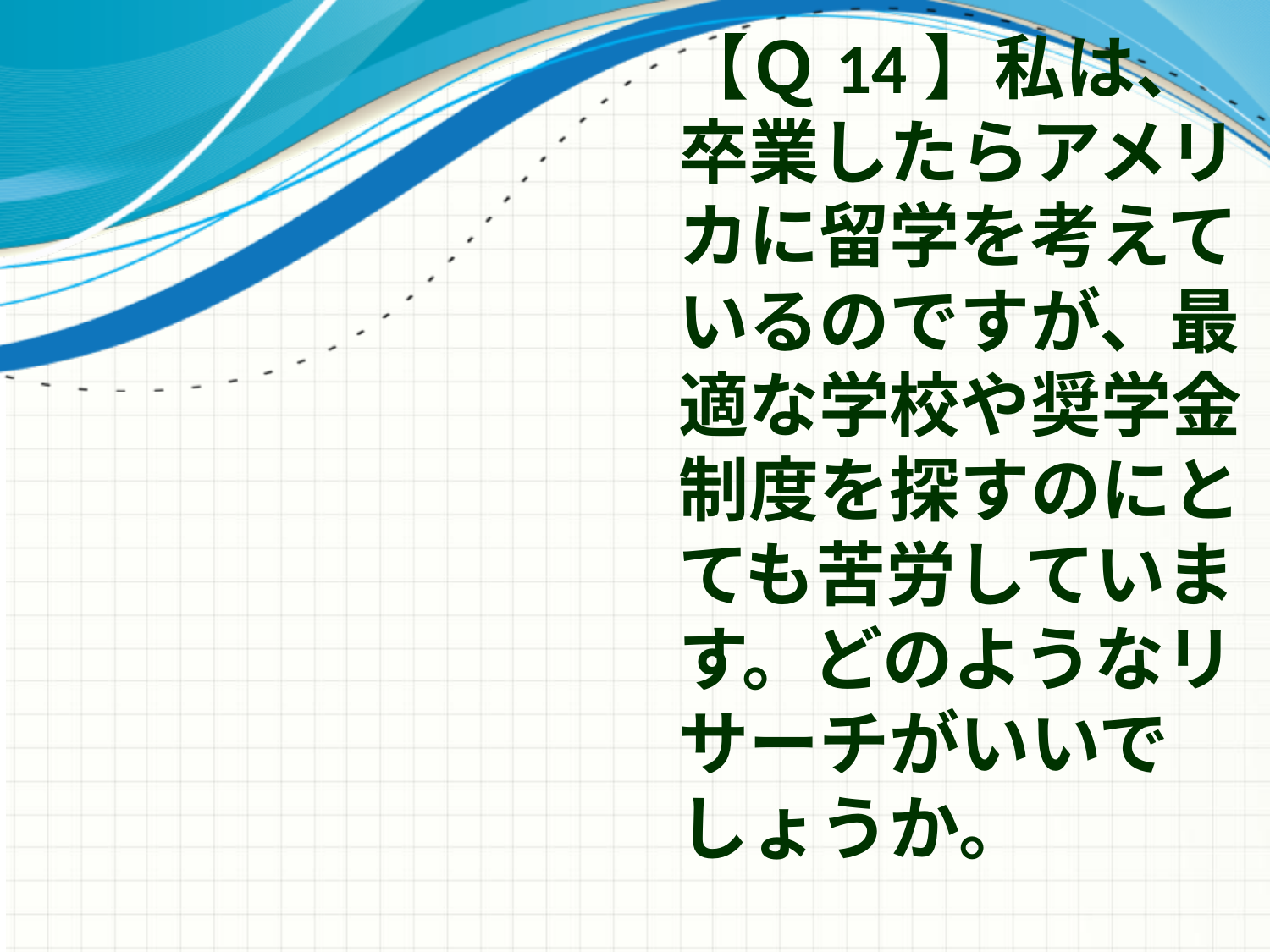

# 【Ｑ14】私は、卒業したらアメリカに留学を考えているのですが、最適な学校や奨学金制度を探すのにとても苦労しています。どのようなリサーチがいいでしょうか。